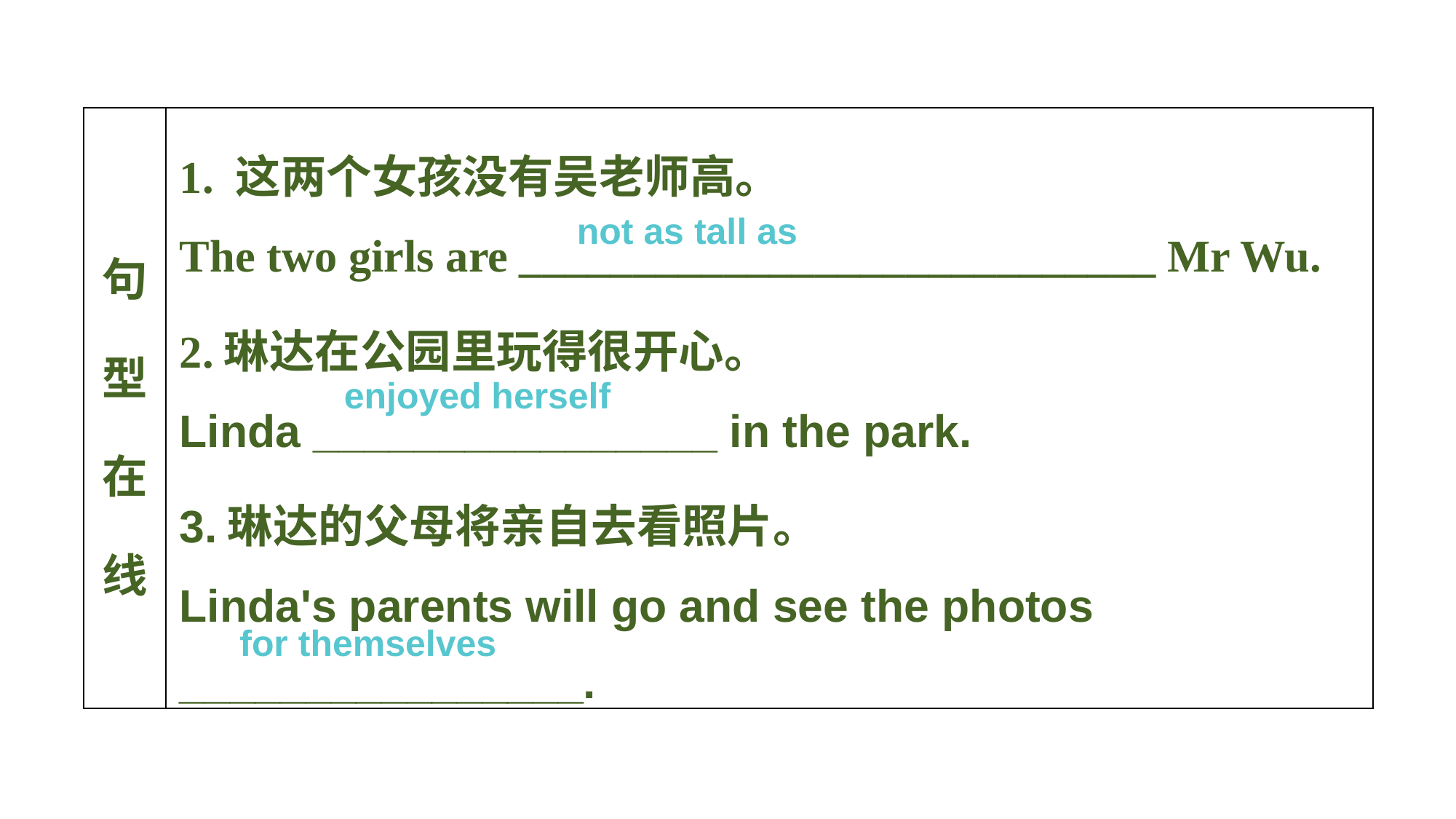

| 句型在线 | 1. 这两个女孩没有吴老师高。 The two girls are \_\_\_\_\_\_\_\_\_\_\_\_\_\_\_\_\_\_\_\_\_\_\_\_\_\_\_\_ Mr Wu. 2.琳达在公园里玩得很开心。 Linda \_\_\_\_\_\_\_\_\_\_\_\_\_\_\_\_ in the park. 3.琳达的父母将亲自去看照片。 Linda's parents will go and see the photos \_\_\_\_\_\_\_\_\_\_\_\_\_\_\_\_. |
| --- | --- |
not as tall as
enjoyed herself
for themselves